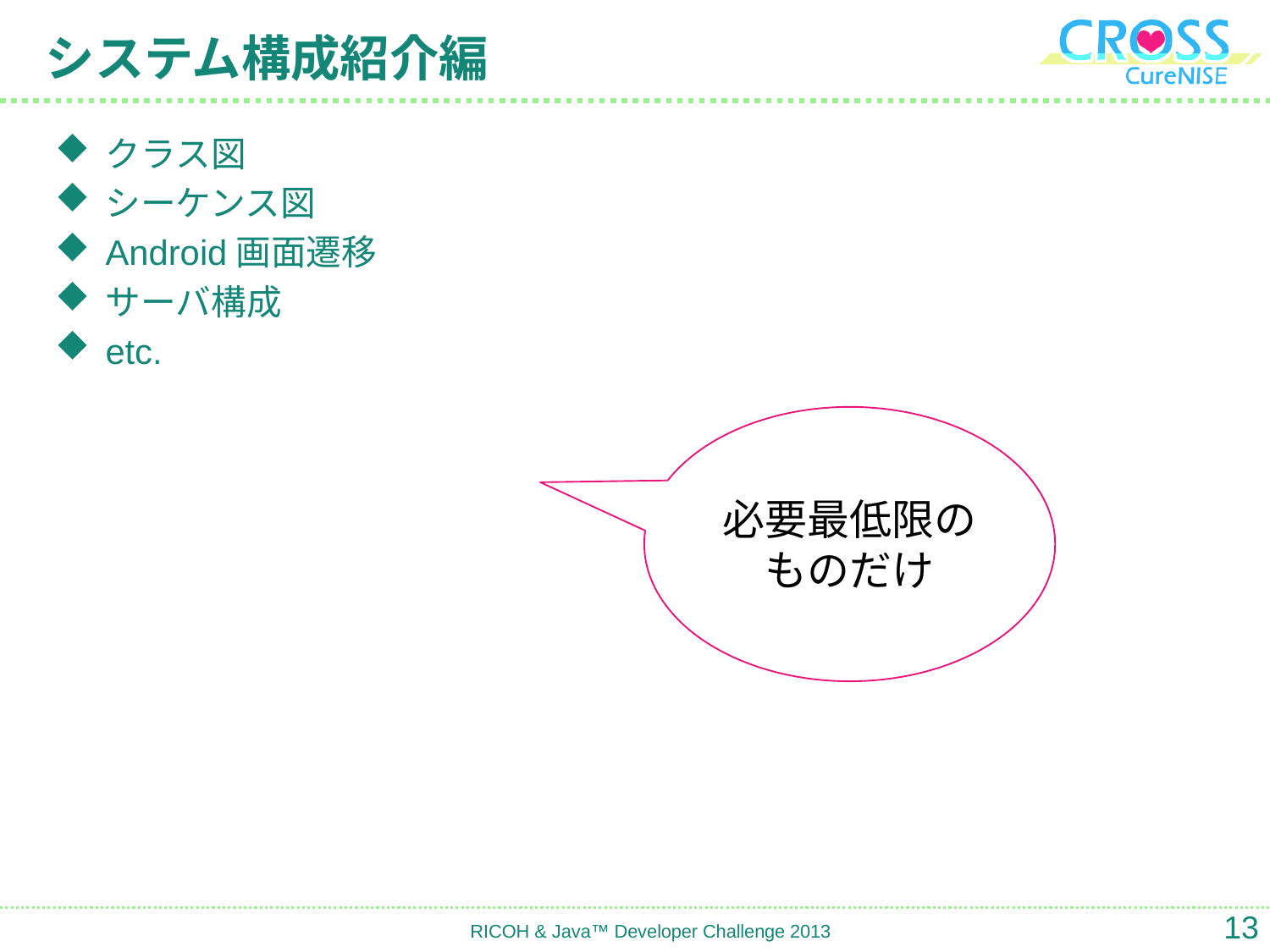

# システム構成紹介編
クラス図
シーケンス図
Android画面遷移
サーバ構成
etc.
必要最低限のものだけ
13
RICOH & Java™ Developer Challenge 2013